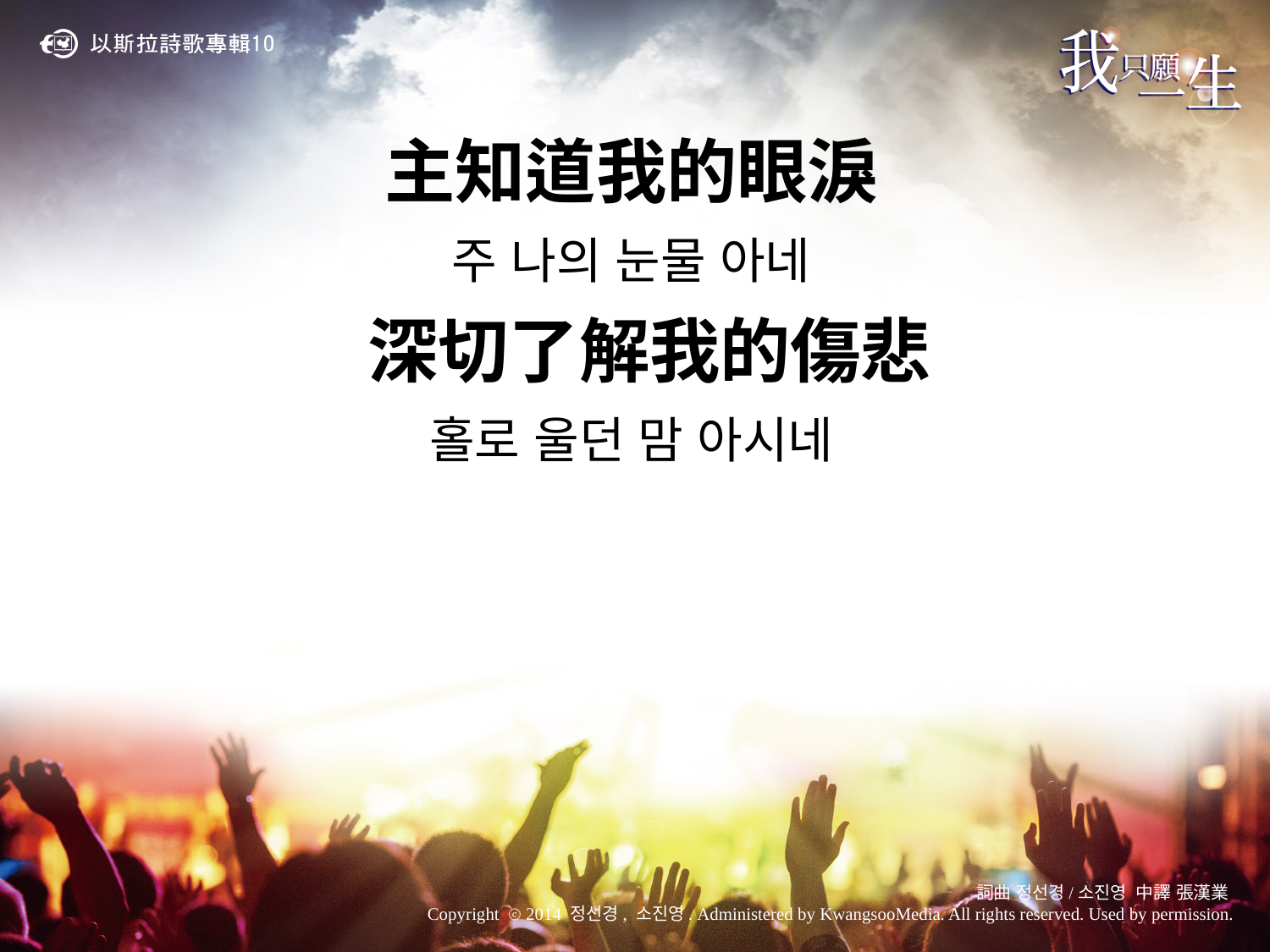

主知道我的眼淚
주 나의 눈물 아네
 深切了解我的傷悲
홀로 울던 맘 아시네
詞曲 정선경/소진영  中譯 張漢業
Copyright  ⓒ 2014 정선경, 소진영. Administered by KwangsooMedia. All rights reserved. Used by permission.